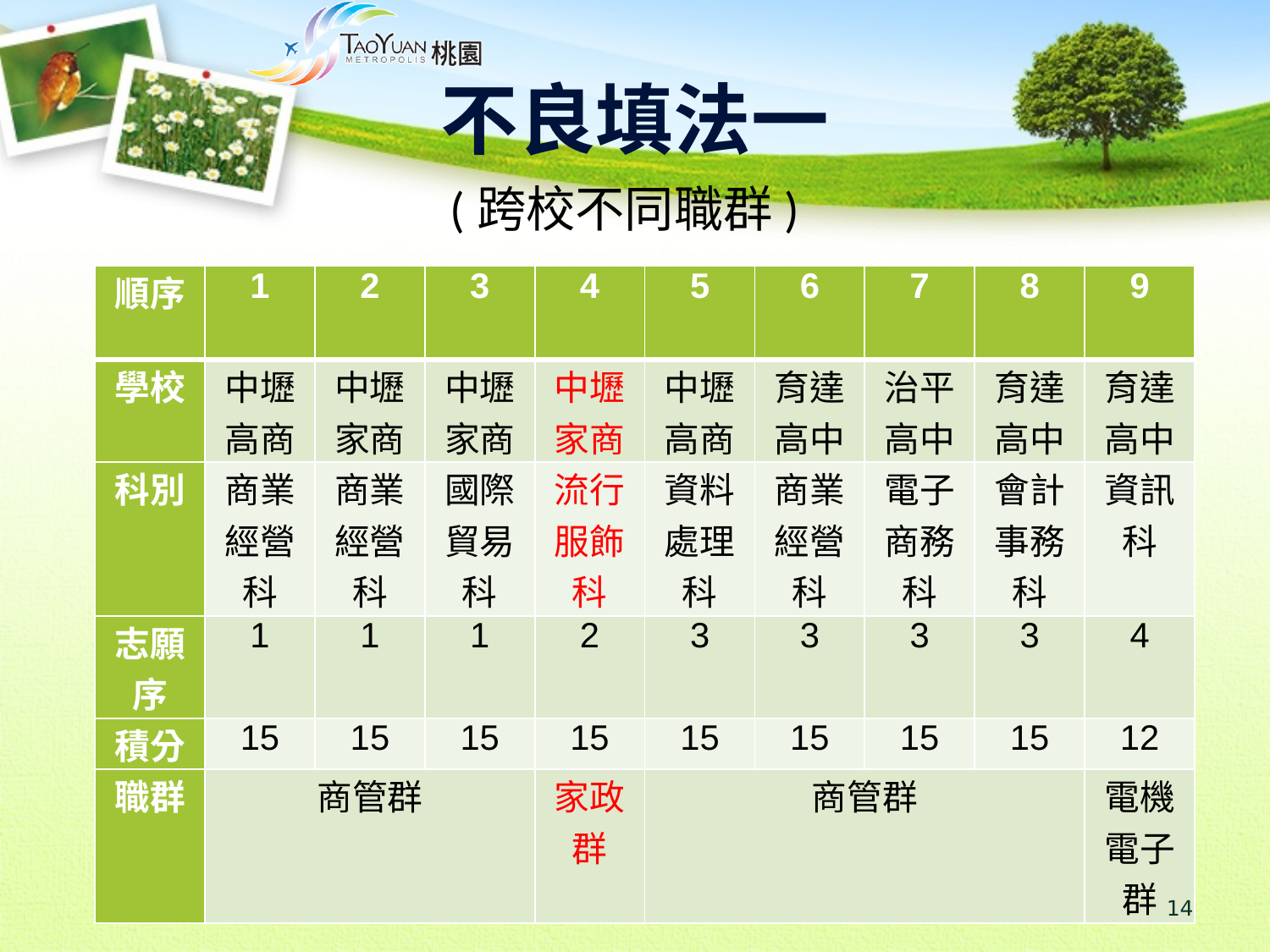

# 不良填法一
(跨校不同職群)
| 順序 | 1 | 2 | 3 | 4 | 5 | 6 | 7 | 8 | 9 |
| --- | --- | --- | --- | --- | --- | --- | --- | --- | --- |
| 學校 | 中壢高商 | 中壢家商 | 中壢家商 | 中壢家商 | 中壢高商 | 育達高中 | 治平高中 | 育達高中 | 育達高中 |
| 科別 | 商業經營科 | 商業經營科 | 國際貿易科 | 流行服飾科 | 資料處理科 | 商業經營科 | 電子商務科 | 會計事務科 | 資訊科 |
| 志願序 | 1 | 1 | 1 | 2 | 3 | 3 | 3 | 3 | 4 |
| 積分 | 15 | 15 | 15 | 15 | 15 | 15 | 15 | 15 | 12 |
| 職群 | 商管群 |  |  | 家政群 | 商管群 |  |  |  | 電機電子群 |
14